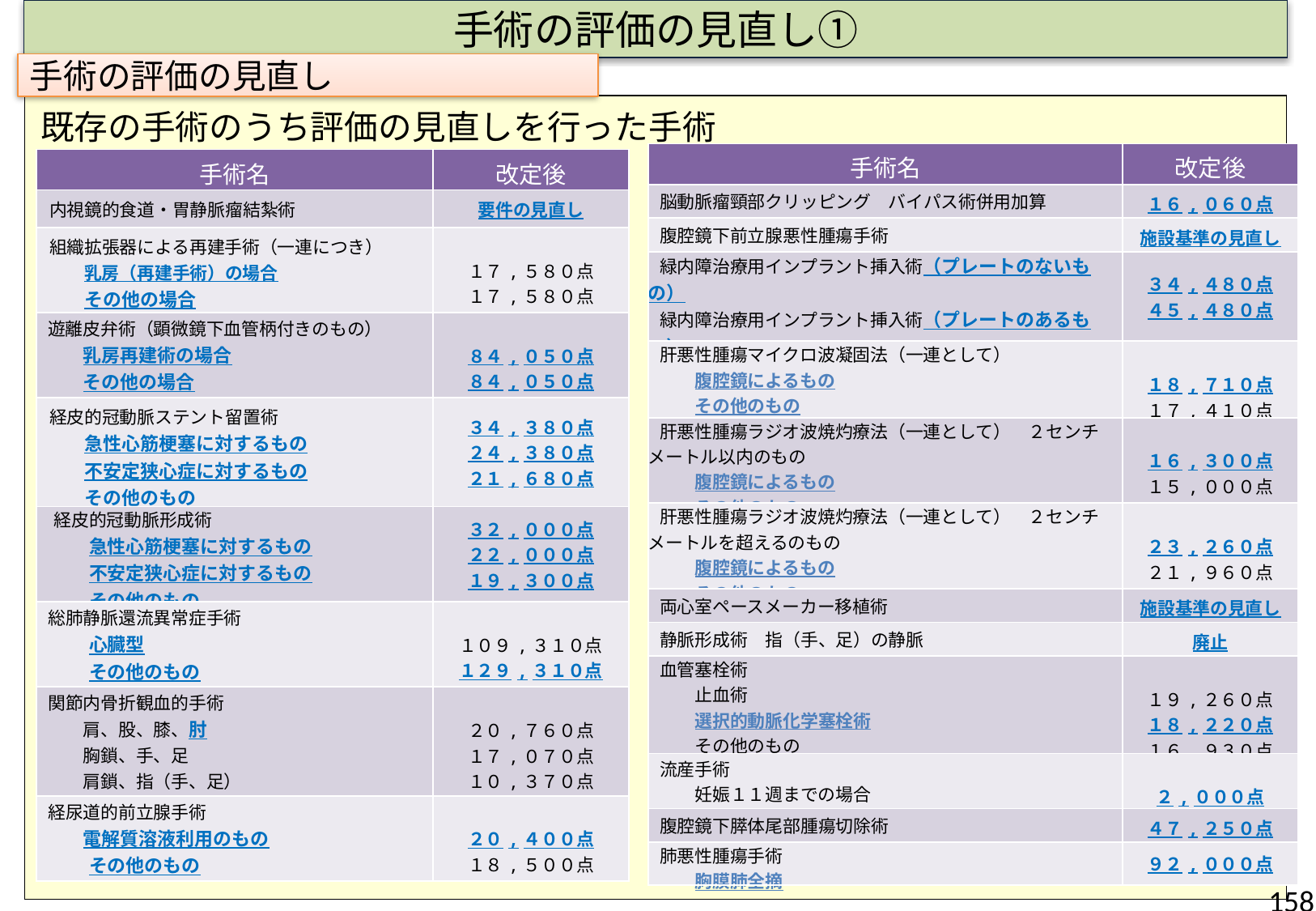

# 手術の評価の見直し①
手術の評価の見直し

既存の手術のうち評価の見直しを行った手術
| 手術名 | 改定後 |
| --- | --- |
| 脳動脈瘤頸部クリッピング　バイパス術併用加算 | １６,０６０点 |
| 腹腔鏡下前立腺悪性腫瘍手術 | 施設基準の見直し |
| 緑内障治療用インプラント挿入術（プレートのないもの） 緑内障治療用インプラント挿入術（プレートのあるもの） | ３４,４８０点 ４５,４８０点 |
| 肝悪性腫瘍マイクロ波凝固法（一連として） 　　腹腔鏡によるもの 　　その他のもの | １８,７１０点 １７,４１０点 |
| 肝悪性腫瘍ラジオ波焼灼療法（一連として）　２センチメートル以内のもの 　　腹腔鏡によるもの 　　その他のもの | １６,３００点 １５,０００点 |
| 肝悪性腫瘍ラジオ波焼灼療法（一連として）　２センチメートルを超えるのもの 　　腹腔鏡によるもの 　　その他のもの | ２３,２６０点 ２１,９６０点 |
| 両心室ペースメーカー移植術 | 施設基準の見直し |
| 静脈形成術　指（手、足）の静脈 | 廃止 |
| 血管塞栓術 　　止血術 　　選択的動脈化学塞栓術 　　その他のもの | １９,２６０点 １８,２２０点 １６,９３０点 |
| 流産手術 　　妊娠１１週までの場合 | ２,０００点 |
| 腹腔鏡下膵体尾部腫瘍切除術 | ４７,２５０点 |
| 肺悪性腫瘍手術 　　胸膜肺全摘 | ９２,０００点 |
| 手術名 | 改定後 |
| --- | --- |
| 内視鏡的食道・胃静脈瘤結紮術 | 要件の見直し |
| 組織拡張器による再建手術（一連につき） 　　乳房（再建手術）の場合 　　その他の場合 | １７,５８０点 １７,５８０点 |
| 遊離皮弁術（顕微鏡下血管柄付きのもの） 　　乳房再建術の場合 　　その他の場合 | ８４,０５０点 ８４,０５０点 |
| 経皮的冠動脈ステント留置術 　　急性心筋梗塞に対するもの 　　不安定狭心症に対するもの 　　その他のもの | ３４,３８０点 ２４,３８０点 ２１,６８０点 |
| 経皮的冠動脈形成術 　　　急性心筋梗塞に対するもの 　　　不安定狭心症に対するもの 　　　その他のもの | ３２,０００点 ２２,０００点 １９,３００点 |
| 総肺静脈還流異常症手術 　　　心臓型 　　　その他のもの | １０９,３１０点 １２９,３１０点 |
| 関節内骨折観血的手術 　　肩、股、膝、肘 　　胸鎖、手、足 　　肩鎖、指（手、足） | ２０,７６０点 １７,０７０点 １０,３７０点 |
| 経尿道的前立腺手術 　　電解質溶液利用のもの 　　　その他のもの | ２０,４００点 １８,５００点 |
158